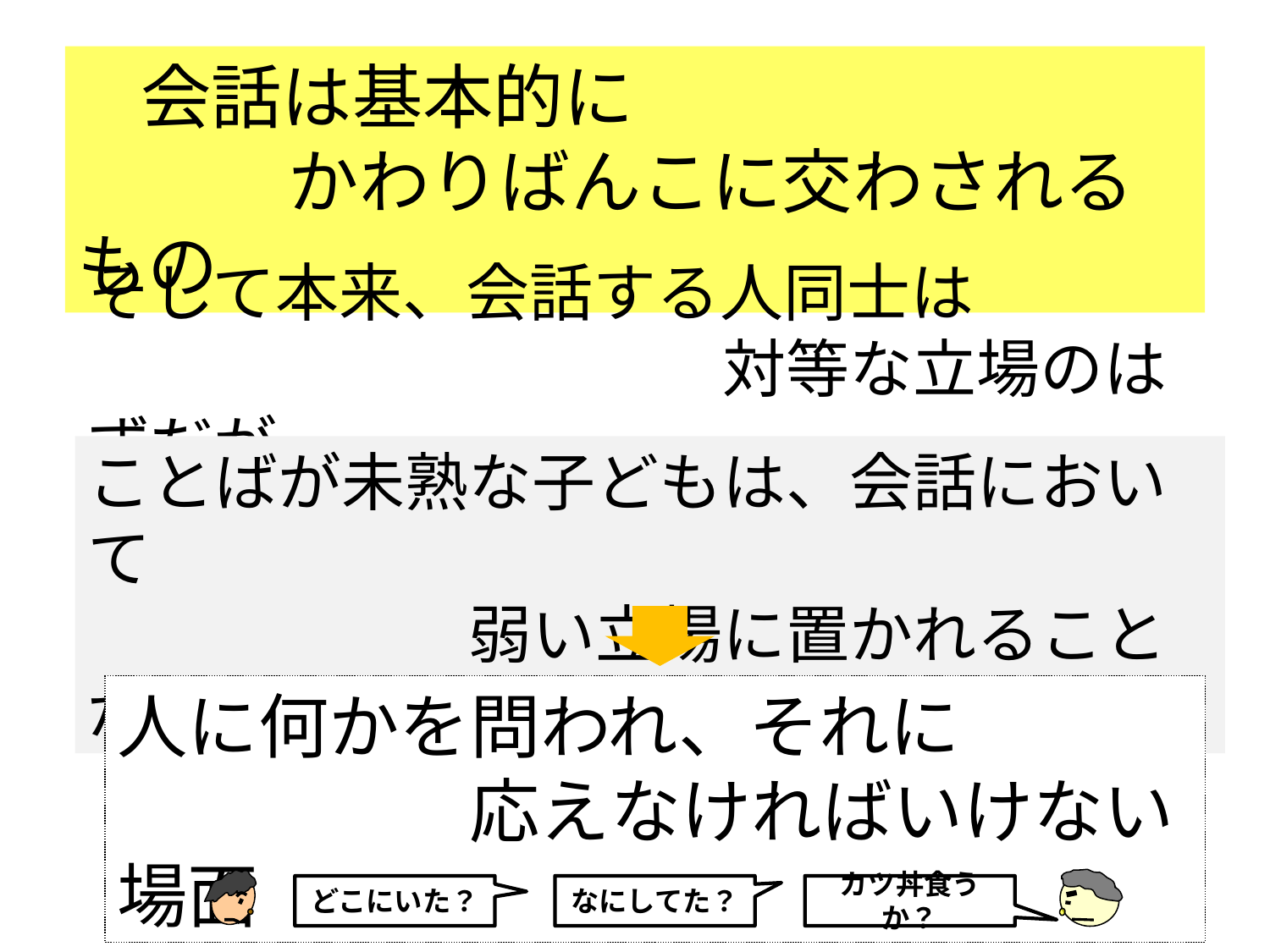

会話は基本的に
　　　かわりばんこに交わされるもの
そして本来、会話する人同士は
　　　　　　　　　　対等な立場のはずだが
ことばが未熟な子どもは、会話において
　　　　　　弱い立場に置かれることが多い

人に何かを問われ、それに
　　　　　応えなければいけない場面

どこにいた？
なにしてた？
カツ丼食うか？